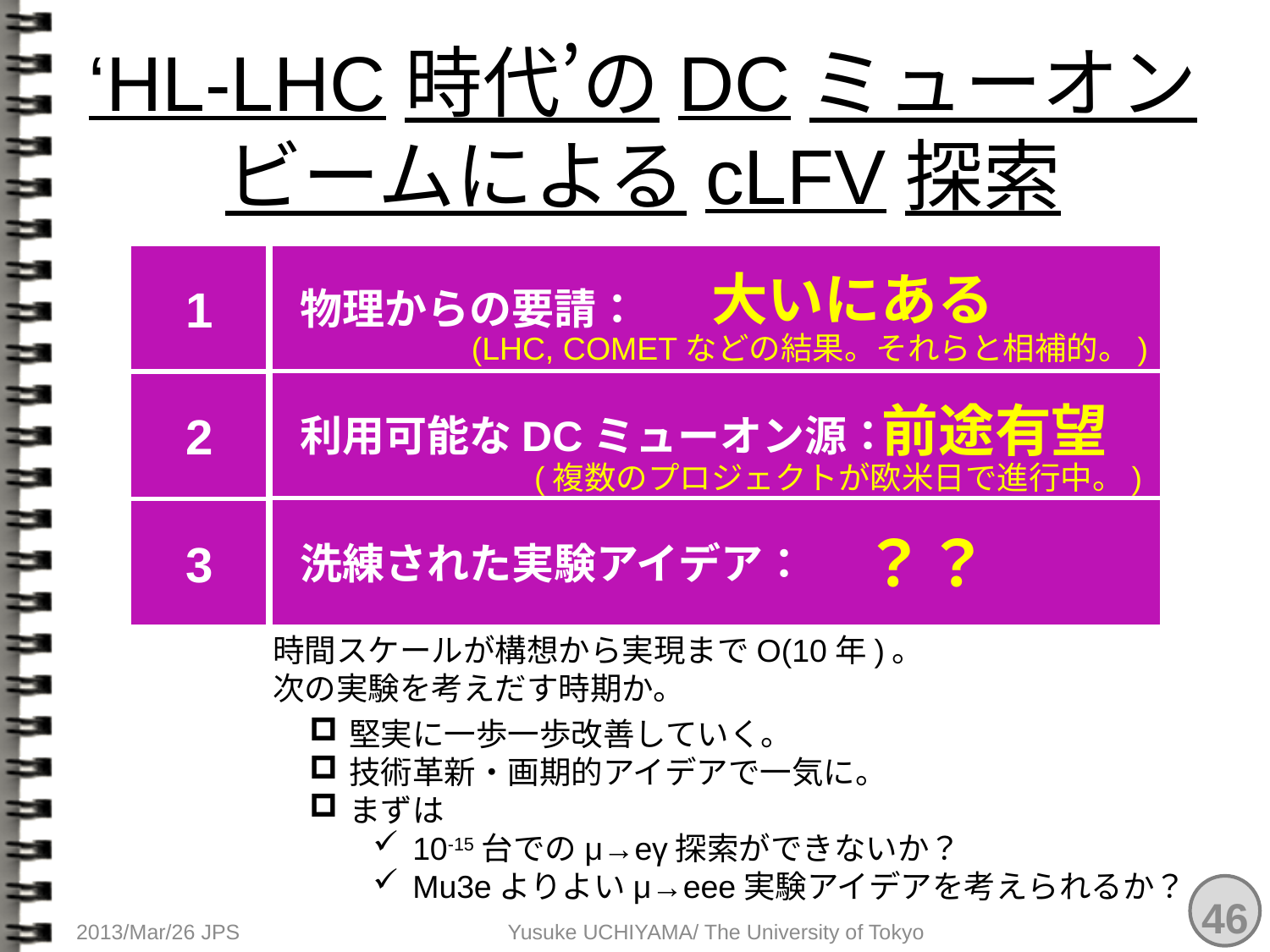

# ‘HL-LHC時代’のDCミューオンビームによるcLFV探索
1
物理からの要請：
大いにある
(LHC, COMETなどの結果。それらと相補的。)
利用可能なDCミューオン源：
2
前途有望
(複数のプロジェクトが欧米日で進行中。)
洗練された実験アイデア：
3
？？
時間スケールが構想から実現までO(10年)。
次の実験を考えだす時期か。
堅実に一歩一歩改善していく。
技術革新・画期的アイデアで一気に。
まずは
10-15台でのμ→eγ探索ができないか？
Mu3eよりよいμ→eee実験アイデアを考えられるか？
46
2013/Mar/26 JPS
Yusuke UCHIYAMA/ The University of Tokyo